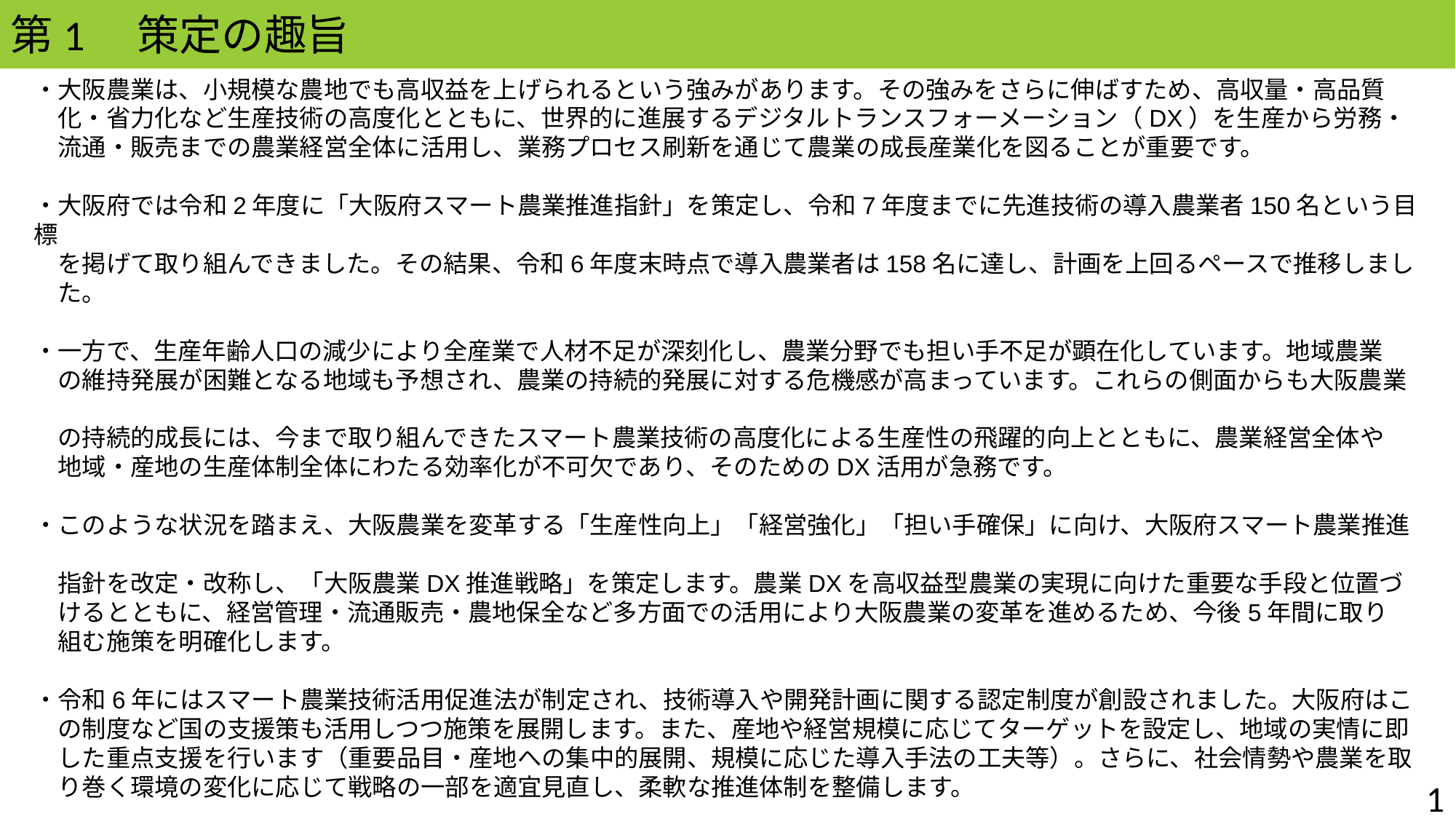

第1　策定の趣旨
・大阪農業は、小規模な農地でも高収益を上げられるという強みがあります。その強みをさらに伸ばすため、高収量・高品質
　化・省力化など生産技術の高度化とともに、世界的に進展するデジタルトランスフォーメーション（DX）を生産から労務・
　流通・販売までの農業経営全体に活用し、業務プロセス刷新を通じて農業の成長産業化を図ることが重要です。

・大阪府では令和2年度に「大阪府スマート農業推進指針」を策定し、令和7年度までに先進技術の導入農業者150名という目標
　を掲げて取り組んできました。その結果、令和6年度末時点で導入農業者は158名に達し、計画を上回るペースで推移しまし
　た。

・一方で、生産年齢人口の減少により全産業で人材不足が深刻化し、農業分野でも担い手不足が顕在化しています。地域農業
　の維持発展が困難となる地域も予想され、農業の持続的発展に対する危機感が高まっています。これらの側面からも大阪農業
　の持続的成長には、今まで取り組んできたスマート農業技術の高度化による生産性の飛躍的向上とともに、農業経営全体や
　地域・産地の生産体制全体にわたる効率化が不可欠であり、そのためのDX活用が急務です。

・このような状況を踏まえ、大阪農業を変革する「生産性向上」「経営強化」「担い手確保」に向け、大阪府スマート農業推進　
　指針を改定・改称し、「大阪農業DX推進戦略」を策定します。農業DXを高収益型農業の実現に向けた重要な手段と位置づ
　けるとともに、経営管理・流通販売・農地保全など多方面での活用により大阪農業の変革を進めるため、今後5年間に取り
　組む施策を明確化します。

・令和6年にはスマート農業技術活用促進法が制定され、技術導入や開発計画に関する認定制度が創設されました。大阪府はこ
　の制度など国の支援策も活用しつつ施策を展開します。また、産地や経営規模に応じてターゲットを設定し、地域の実情に即
　した重点支援を行います（重要品目・産地への集中的展開、規模に応じた導入手法の工夫等）。さらに、社会情勢や農業を取
　り巻く環境の変化に応じて戦略の一部を適宜見直し、柔軟な推進体制を整備します。

・なお、本戦略は、平成27年（2015年）９月に国連サミットにおいて採択された「持続可能な開発目標（Sustainable
　Development Goals：SDGs）」の理念を踏襲しており、各取組の推進を通して、関連するゴールの達成に貢献するものです。
1